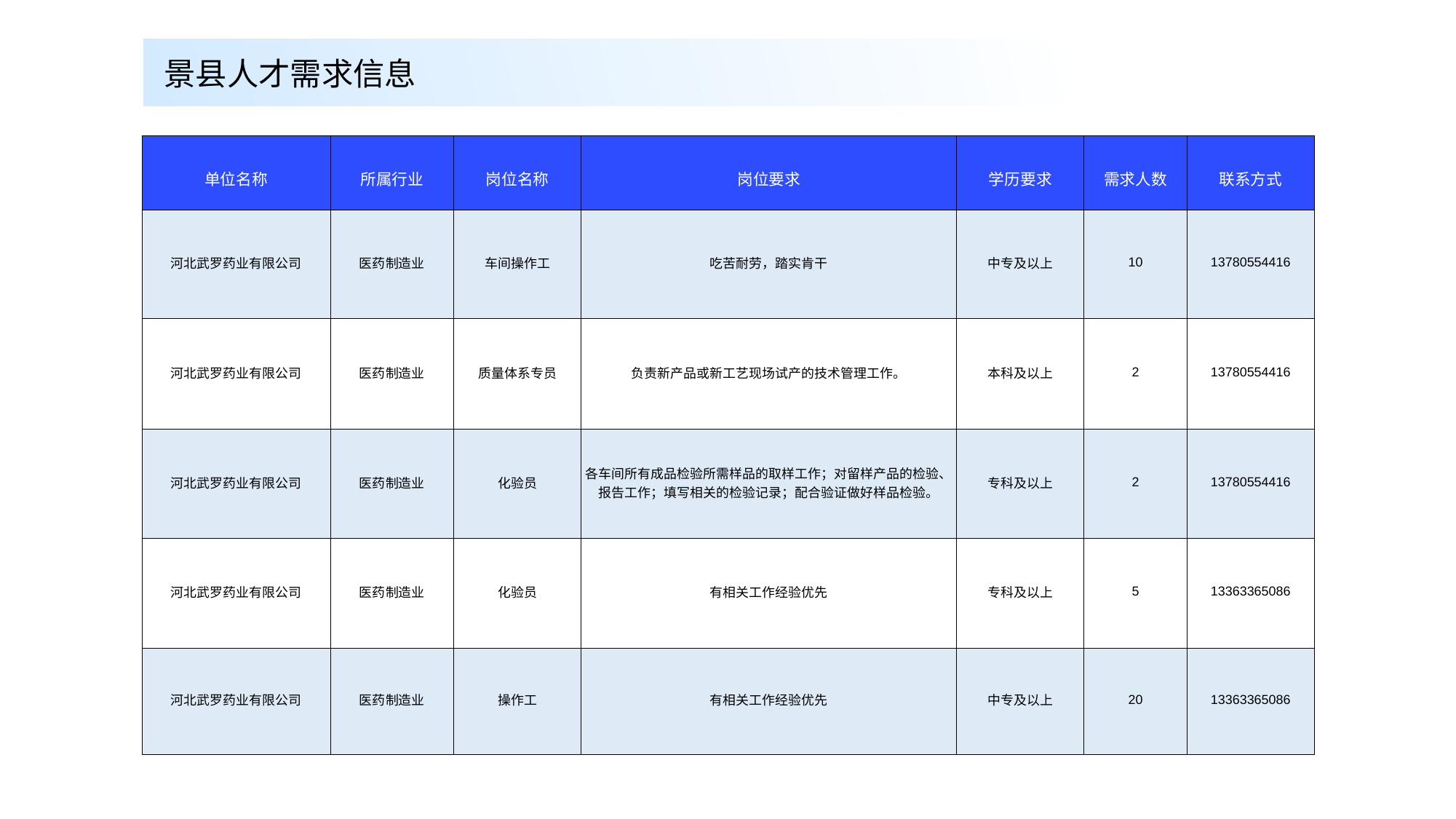

景县人才需求信息
| 单位名称 | 所属行业 | 岗位名称 | 岗位要求 | 学历要求 | 需求人数 | 联系方式 |
| --- | --- | --- | --- | --- | --- | --- |
| 河北武罗药业有限公司 | 医药制造业 | 车间操作工 | 吃苦耐劳，踏实肯干 | 中专及以上 | 10 | 13780554416 |
| 河北武罗药业有限公司 | 医药制造业 | 质量体系专员 | 负责新产品或新工艺现场试产的技术管理工作。 | 本科及以上 | 2 | 13780554416 |
| 河北武罗药业有限公司 | 医药制造业 | 化验员 | 各车间所有成品检验所需样品的取样工作；对留样产品的检验、报告工作；填写相关的检验记录；配合验证做好样品检验。 | 专科及以上 | 2 | 13780554416 |
| 河北武罗药业有限公司 | 医药制造业 | 化验员 | 有相关工作经验优先 | 专科及以上 | 5 | 13363365086 |
| 河北武罗药业有限公司 | 医药制造业 | 操作工 | 有相关工作经验优先 | 中专及以上 | 20 | 13363365086 |
50